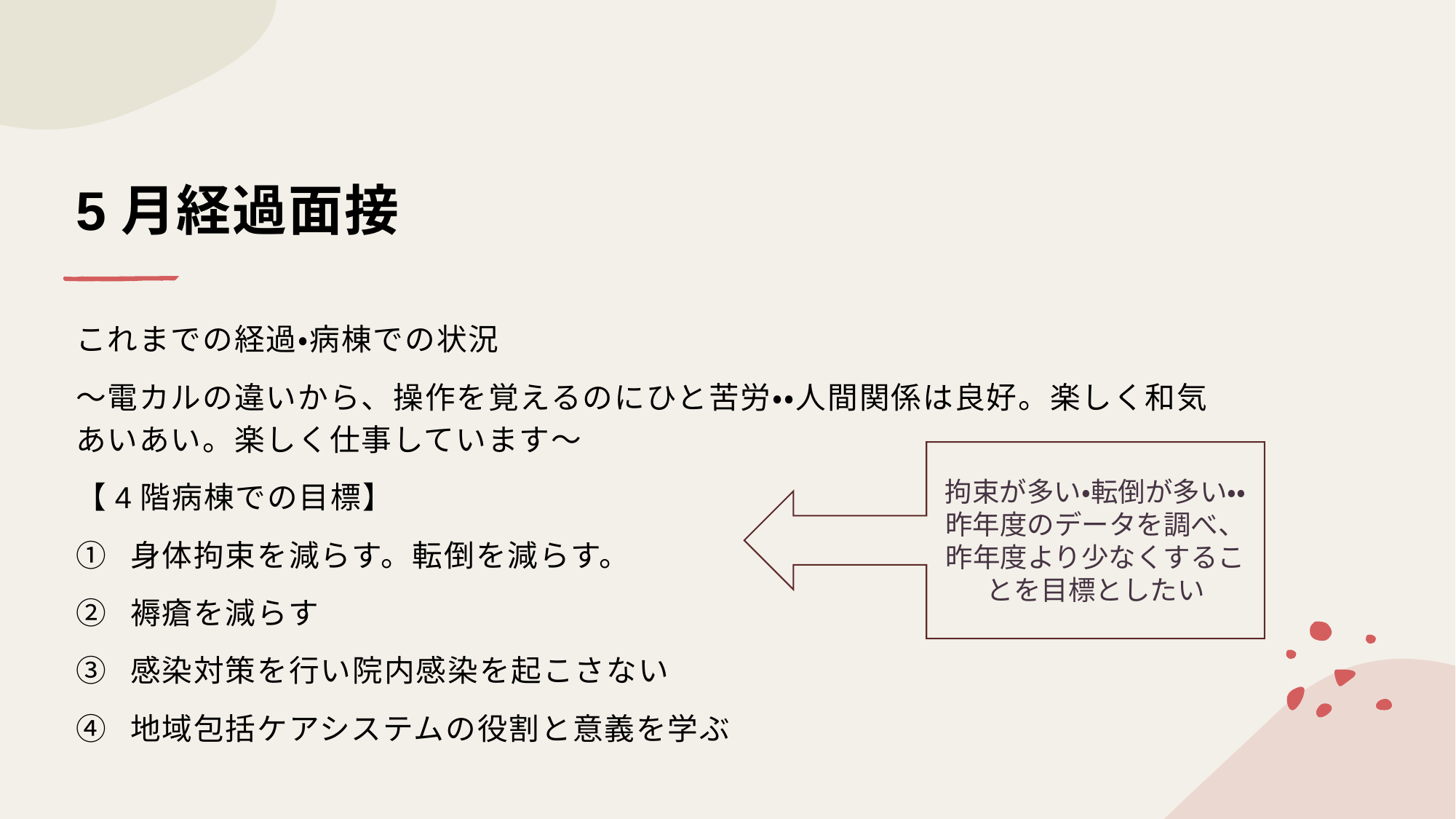

# 5月経過面接
これまでの経過・病棟での状況
～電カルの違いから、操作を覚えるのにひと苦労・・人間関係は良好。楽しく和気　あいあい。楽しく仕事しています～
【4階病棟での目標】
身体拘束を減らす。転倒を減らす。
褥瘡を減らす
感染対策を行い院内感染を起こさない
地域包括ケアシステムの役割と意義を学ぶ

拘束が多い・転倒が多い・・昨年度のデータを調べ、昨年度より少なくすることを目標としたい